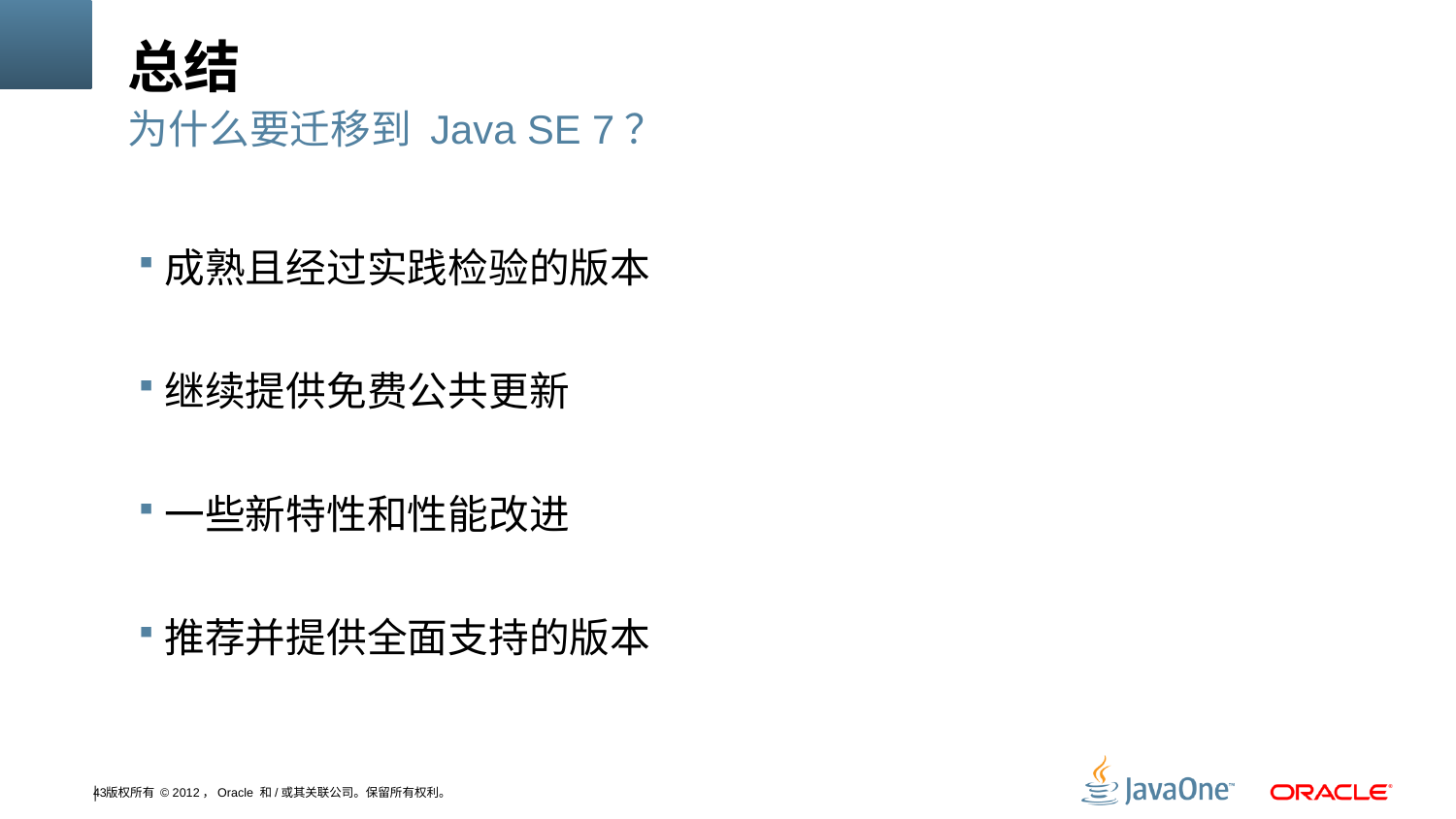

# 总结
为什么要迁移到 Java SE 7？
成熟且经过实践检验的版本

继续提供免费公共更新

一些新特性和性能改进

推荐并提供全面支持的版本